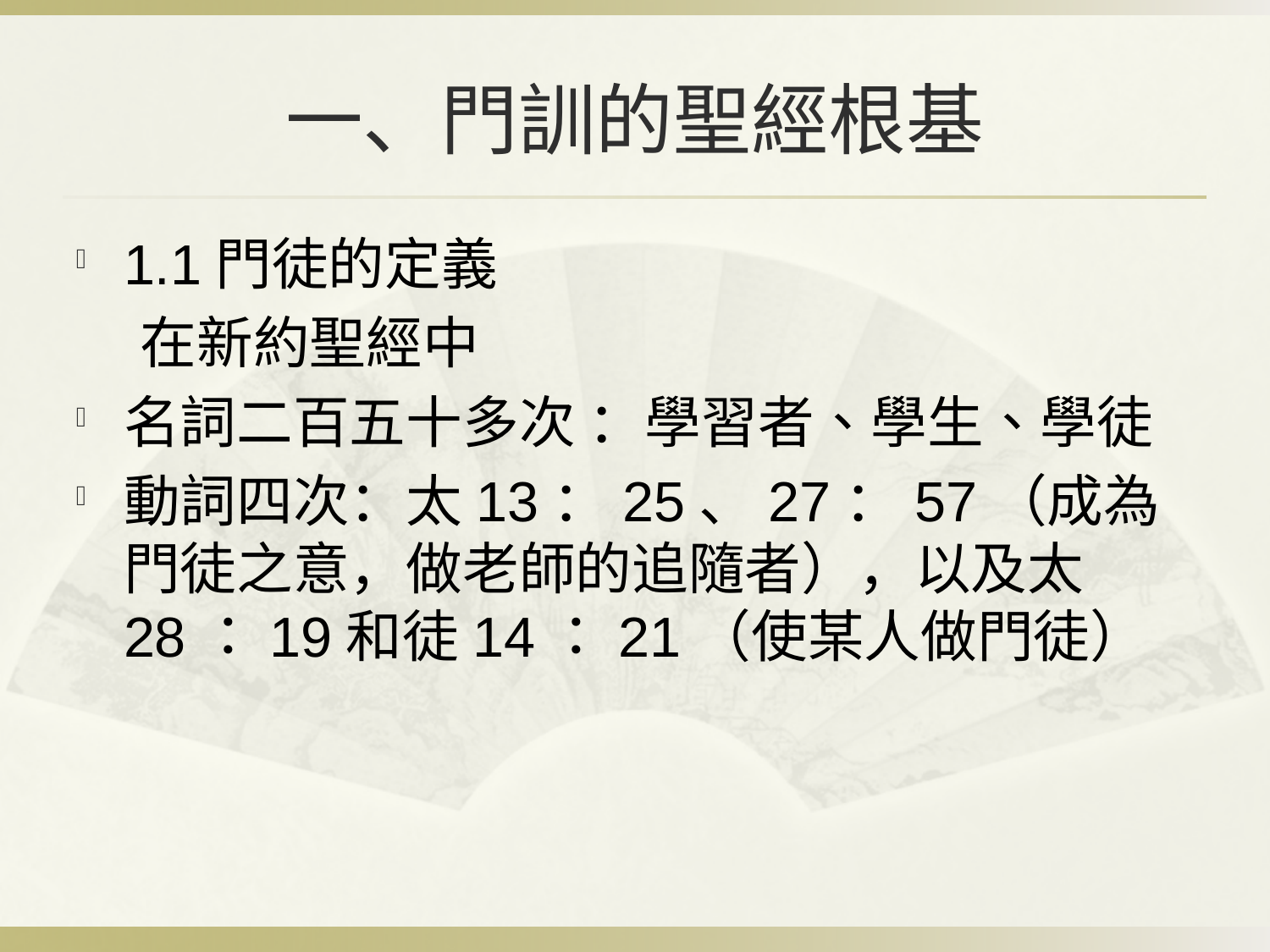

# 一、門訓的聖經根基
1.1門徒的定義
    在新約聖經中
名詞二百五十多次 ：學習者、學生、學徒
動詞四次：太13：25、27：57（成為門徒之意，做老師的追隨者），以及太28：19和徒14：21（使某人做門徒）